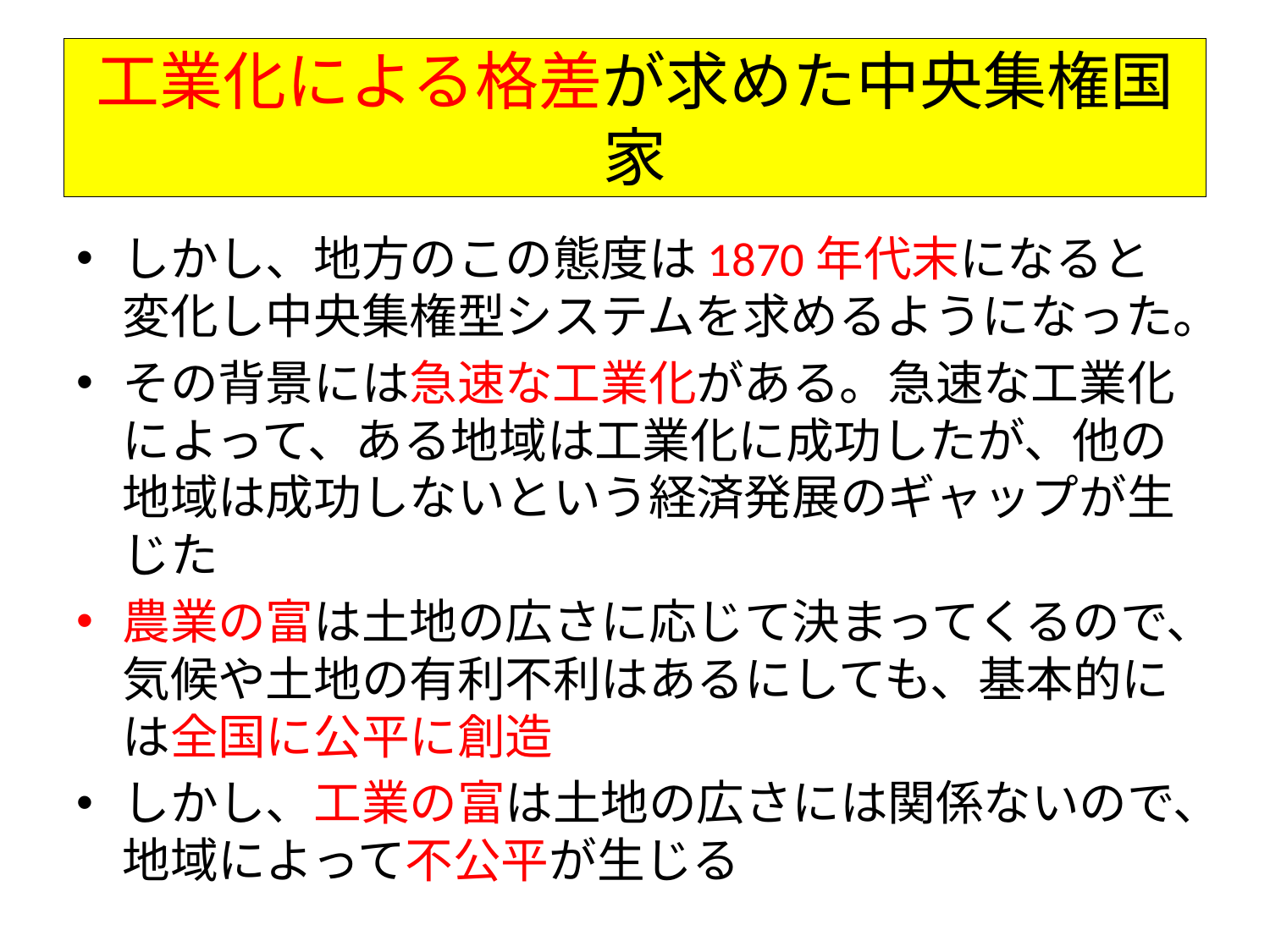

# 工業化による格差が求めた中央集権国家
しかし、地方のこの態度は1870年代末になると変化し中央集権型システムを求めるようになった。
その背景には急速な工業化がある。急速な工業化によって、ある地域は工業化に成功したが、他の地域は成功しないという経済発展のギャップが生じた
農業の富は土地の広さに応じて決まってくるので、気候や土地の有利不利はあるにしても、基本的には全国に公平に創造
しかし、工業の富は土地の広さには関係ないので、地域によって不公平が生じる